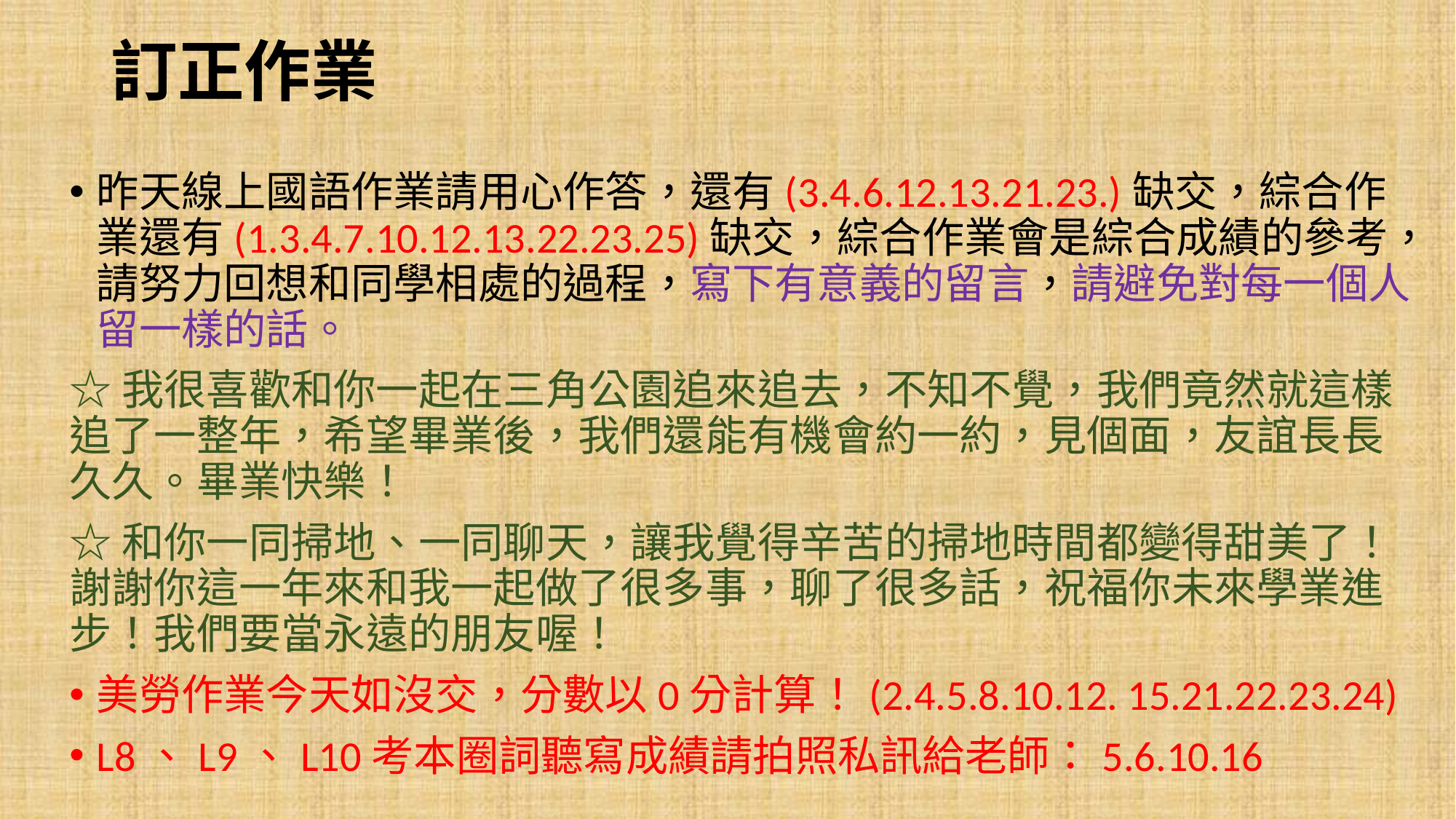

# 訂正作業
昨天線上國語作業請用心作答，還有(3.4.6.12.13.21.23.)缺交，綜合作業還有(1.3.4.7.10.12.13.22.23.25)缺交，綜合作業會是綜合成績的參考，請努力回想和同學相處的過程，寫下有意義的留言，請避免對每一個人留一樣的話。
☆我很喜歡和你一起在三角公園追來追去，不知不覺，我們竟然就這樣追了一整年，希望畢業後，我們還能有機會約一約，見個面，友誼長長久久。畢業快樂！
☆和你一同掃地、一同聊天，讓我覺得辛苦的掃地時間都變得甜美了！謝謝你這一年來和我一起做了很多事，聊了很多話，祝福你未來學業進步！我們要當永遠的朋友喔！
美勞作業今天如沒交，分數以0分計算！(2.4.5.8.10.12. 15.21.22.23.24)
L8、L9、L10考本圈詞聽寫成績請拍照私訊給老師：5.6.10.16